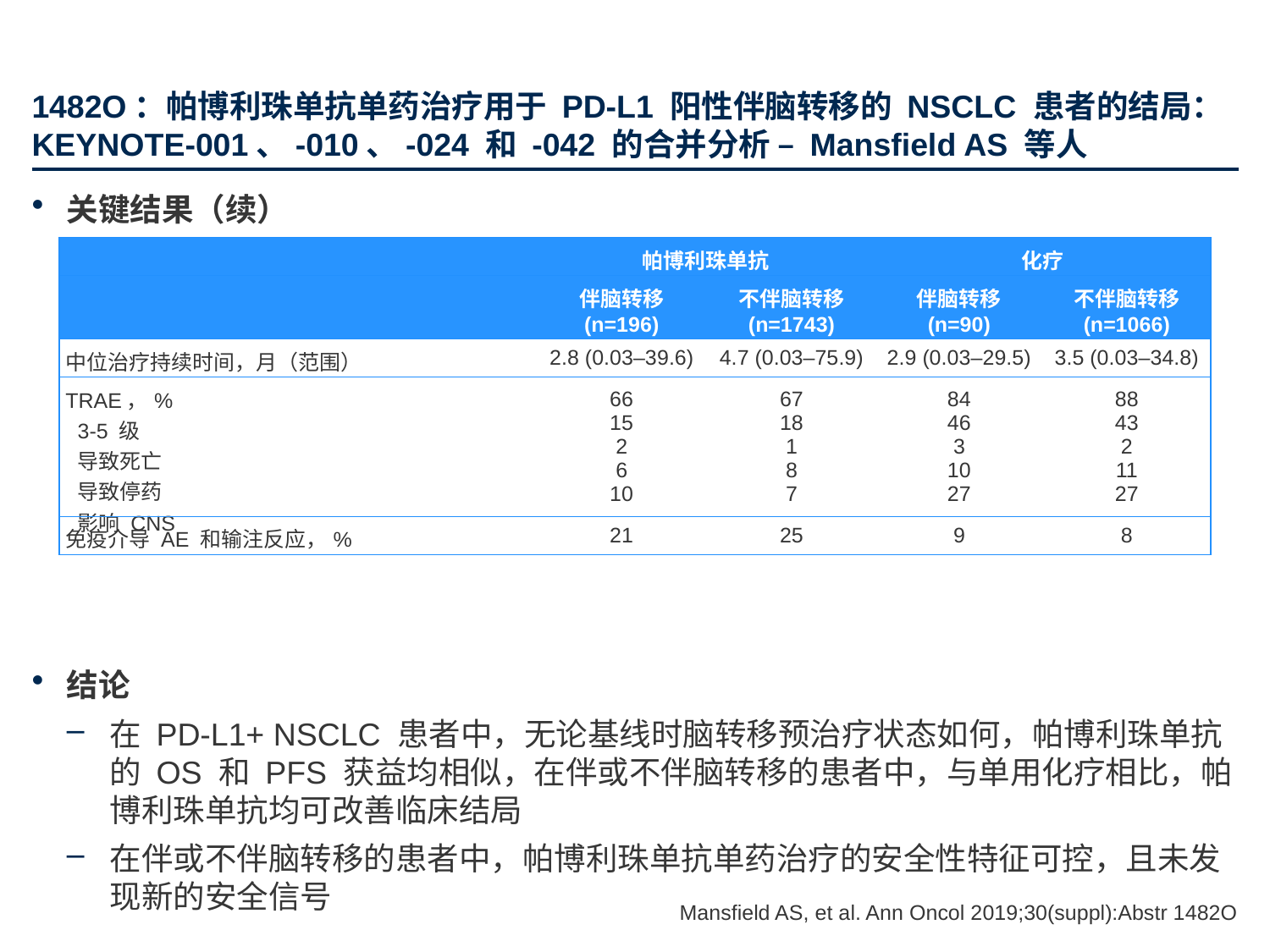

# 1482O：帕博利珠单抗单药治疗用于 PD-L1 阳性伴脑转移的 NSCLC 患者的结局：KEYNOTE-001、-010、-024 和 -042 的合并分析 – Mansfield AS 等人
关键结果（续）

结论
在 PD-L1+ NSCLC 患者中，无论基线时脑转移预治疗状态如何，帕博利珠单抗的 OS 和 PFS 获益均相似，在伴或不伴脑转移的患者中，与单用化疗相比，帕博利珠单抗均可改善临床结局
在伴或不伴脑转移的患者中，帕博利珠单抗单药治疗的安全性特征可控，且未发现新的安全信号

|  | 帕博利珠单抗 |  | 化疗 |  |
| --- | --- | --- | --- | --- |
|  | 伴脑转移 (n=196) | 不伴脑转移 (n=1743) | 伴脑转移 (n=90) | 不伴脑转移 (n=1066) |
| 中位治疗持续时间，月（范围） | 2.8 (0.03–39.6) | 4.7 (0.03–75.9) | 2.9 (0.03–29.5) | 3.5 (0.03–34.8) |
| TRAE，% 3-5 级 导致死亡 导致停药 影响 CNS | 66 15 2 6 10 | 67 18 1 8 7 | 84 46 3 10 27 | 88 43 2 11 27 |
| 免疫介导 AE 和输注反应，% | 21 | 25 | 9 | 8 |
Mansfield AS, et al. Ann Oncol 2019;30(suppl):Abstr 1482O